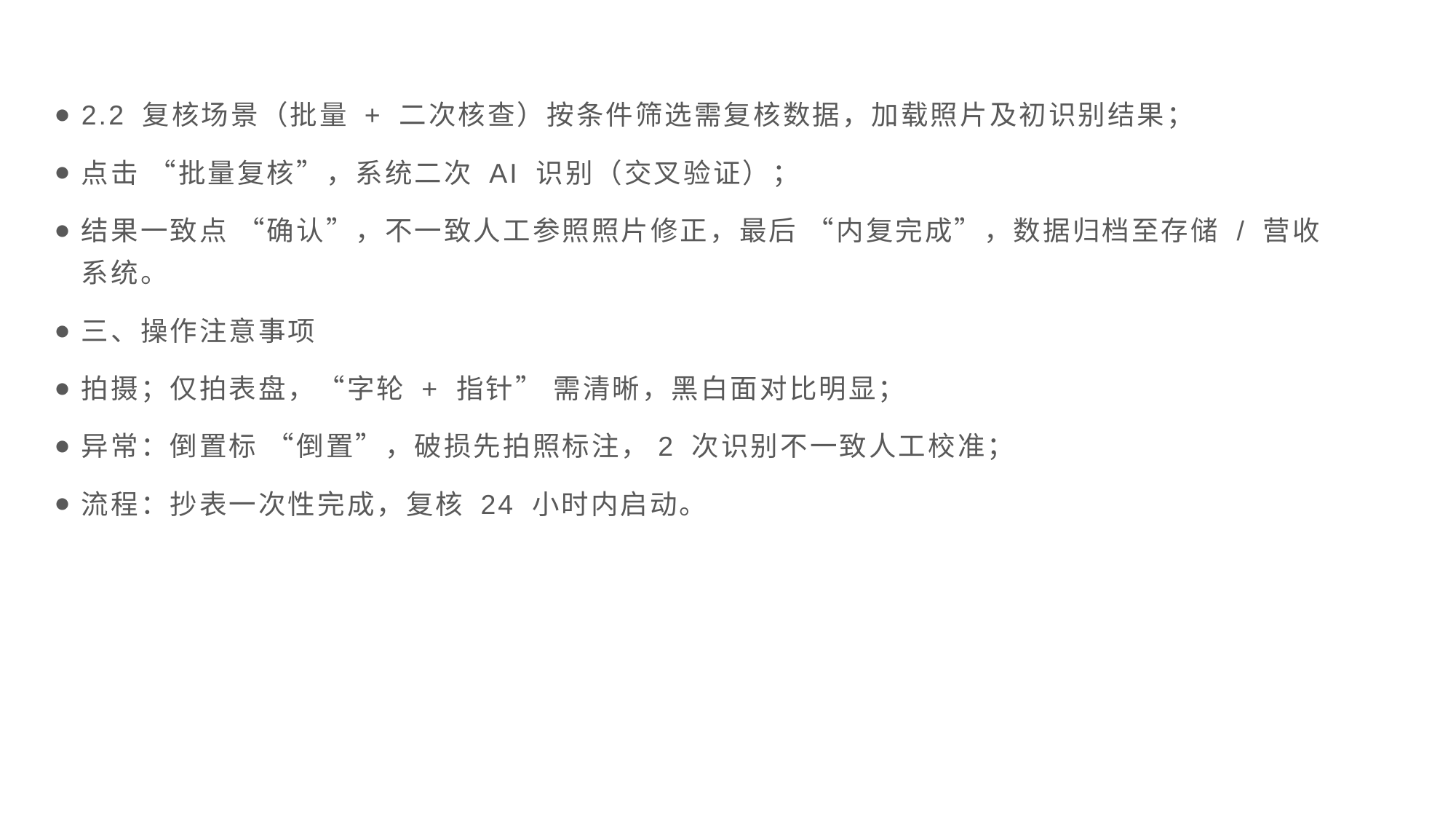

2.2 复核场景（批量 + 二次核查）按条件筛选需复核数据，加载照片及初识别结果；
点击 “批量复核”，系统二次 AI 识别（交叉验证）；
结果一致点 “确认”，不一致人工参照照片修正，最后 “内复完成”，数据归档至存储 / 营收系统。
三、操作注意事项
拍摄；仅拍表盘，“字轮 + 指针” 需清晰，黑白面对比明显；
异常：倒置标 “倒置”，破损先拍照标注，2 次识别不一致人工校准；
流程：抄表一次性完成，复核 24 小时内启动。

#